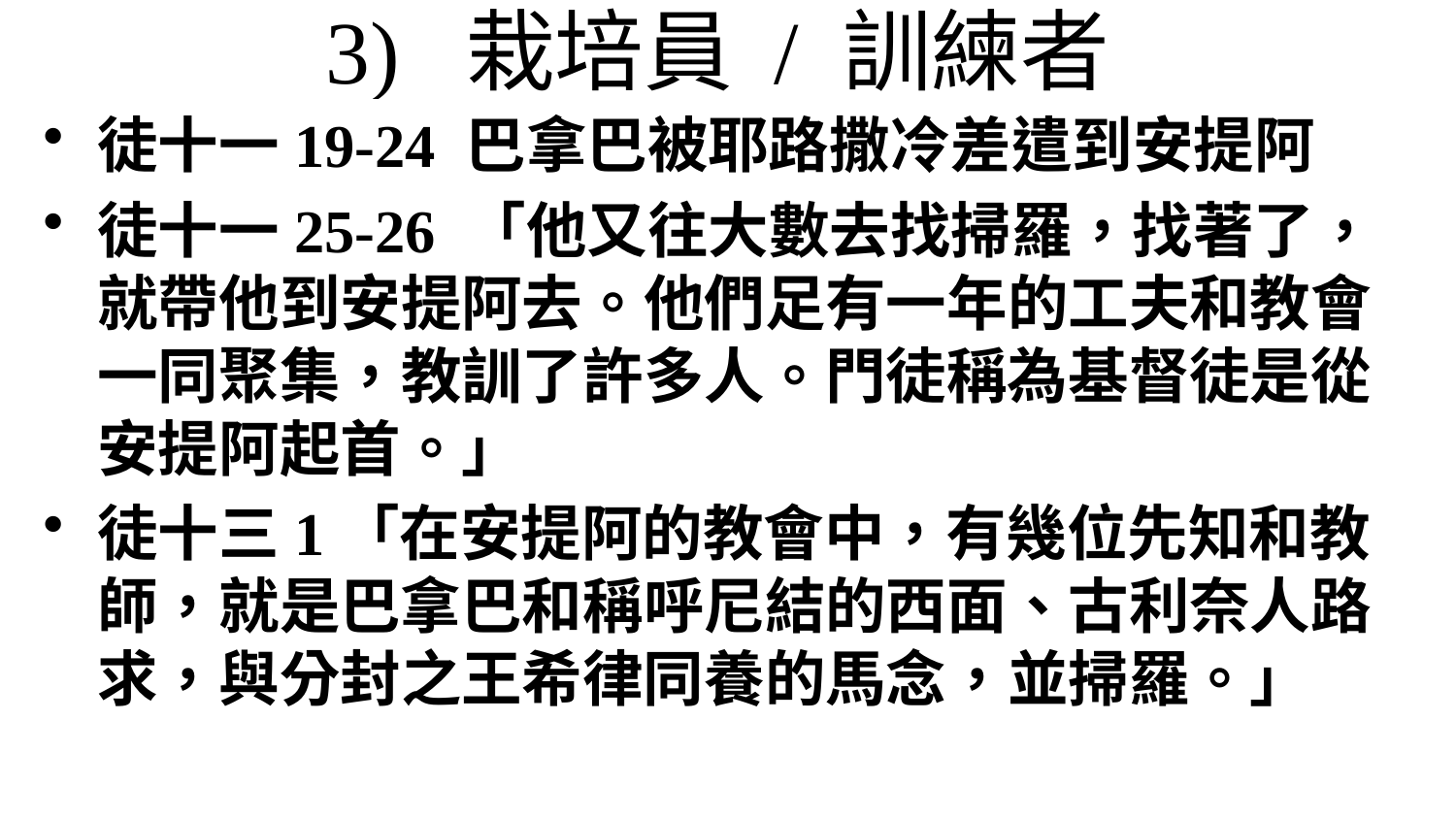

# 3)  栽培員 / 訓練者
徒十一19-24 巴拿巴被耶路撒冷差遣到安提阿
徒十一25-26 「他又往大數去找掃羅，找著了，就帶他到安提阿去。他們足有一年的工夫和教會一同聚集，教訓了許多人。門徒稱為基督徒是從安提阿起首。」
徒十三1「在安提阿的教會中，有幾位先知和教師，就是巴拿巴和稱呼尼結的西面、古利奈人路求，與分封之王希律同養的馬念，並掃羅。」